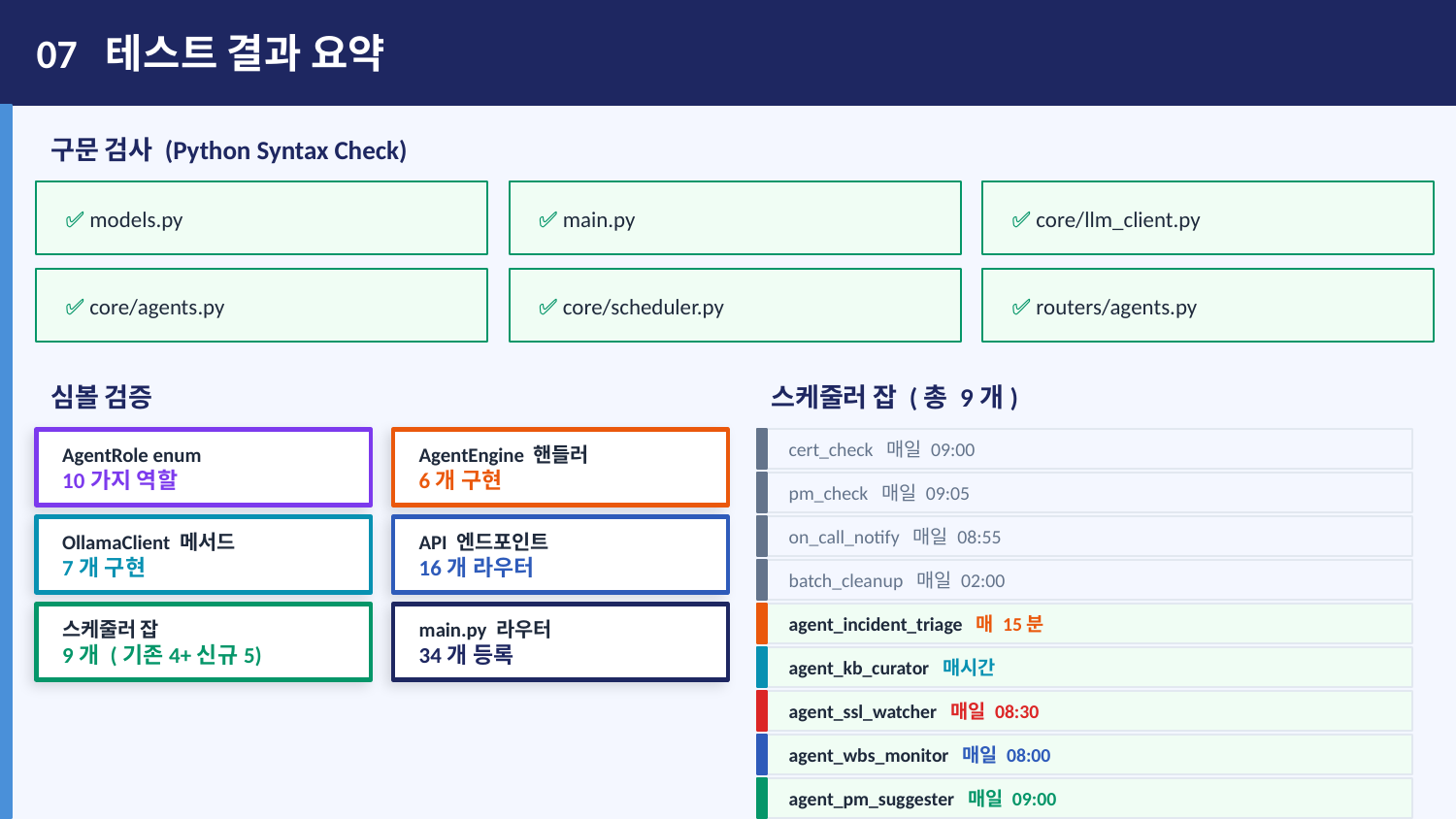

07  테스트 결과 요약

구문 검사 (Python Syntax Check)

✅ models.py

✅ main.py

✅ core/llm_client.py

✅ core/agents.py

✅ core/scheduler.py

✅ routers/agents.py
심볼 검증
스케줄러 잡 (총 9개)

AgentRole enum
10가지 역할

AgentEngine 핸들러
6개 구현

cert_check  매일 09:00

pm_check  매일 09:05

OllamaClient 메서드
7개 구현

API 엔드포인트
16개 라우터

on_call_notify  매일 08:55

batch_cleanup  매일 02:00

스케줄러 잡
9개 (기존4+신규5)

main.py 라우터
34개 등록

agent_incident_triage  매 15분

agent_kb_curator  매시간

agent_ssl_watcher  매일 08:30

agent_wbs_monitor  매일 08:00

agent_pm_suggester  매일 09:00